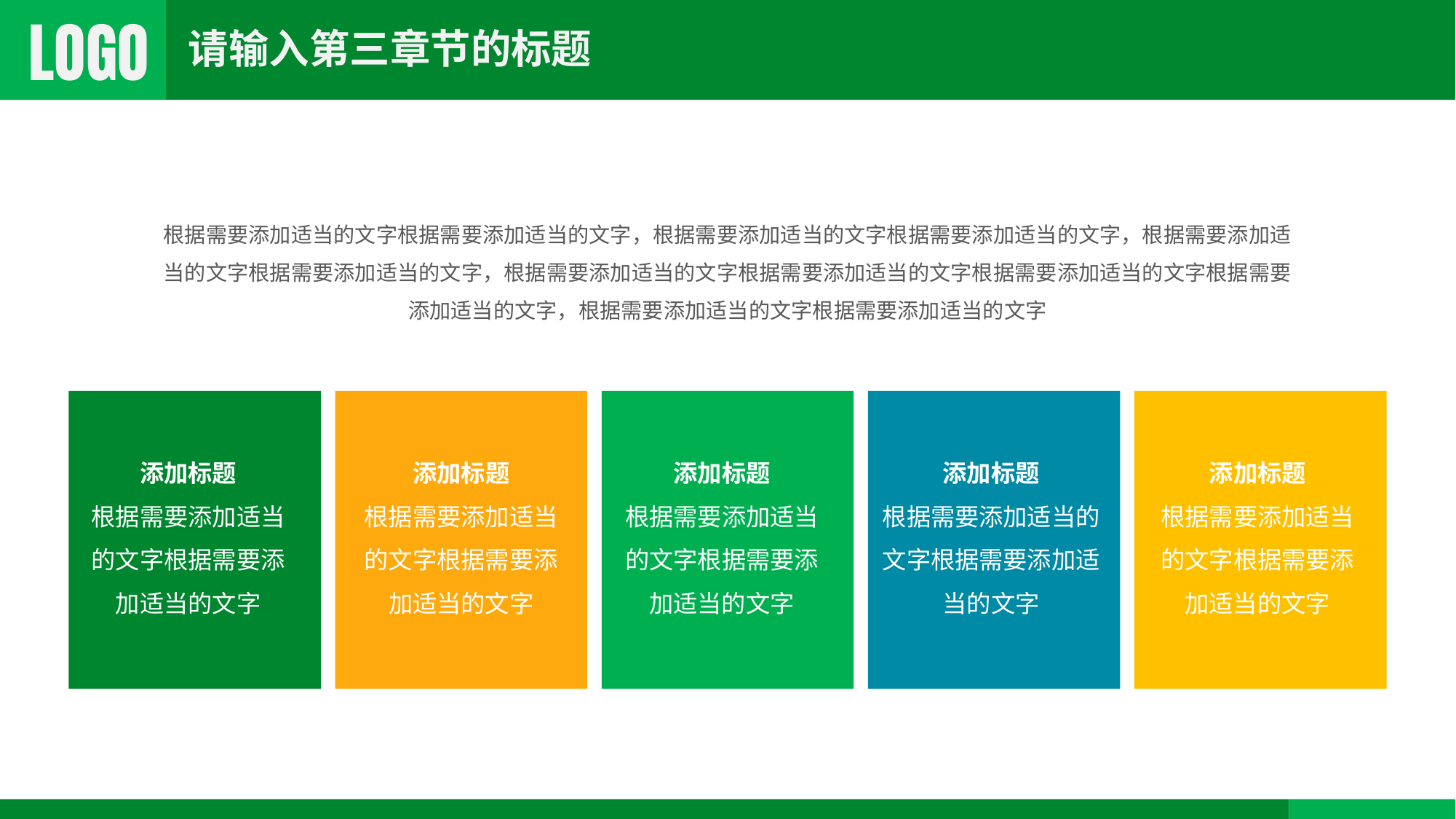

根据需要添加适当的文字根据需要添加适当的文字，根据需要添加适当的文字根据需要添加适当的文字，根据需要添加适当的文字根据需要添加适当的文字，根据需要添加适当的文字根据需要添加适当的文字根据需要添加适当的文字根据需要添加适当的文字，根据需要添加适当的文字根据需要添加适当的文字

添加标题
根据需要添加适当的文字根据需要添加适当的文字
添加标题
根据需要添加适当的文字根据需要添加适当的文字
添加标题
根据需要添加适当的文字根据需要添加适当的文字
添加标题
根据需要添加适当的文字根据需要添加适当的文字
添加标题
根据需要添加适当的文字根据需要添加适当的文字